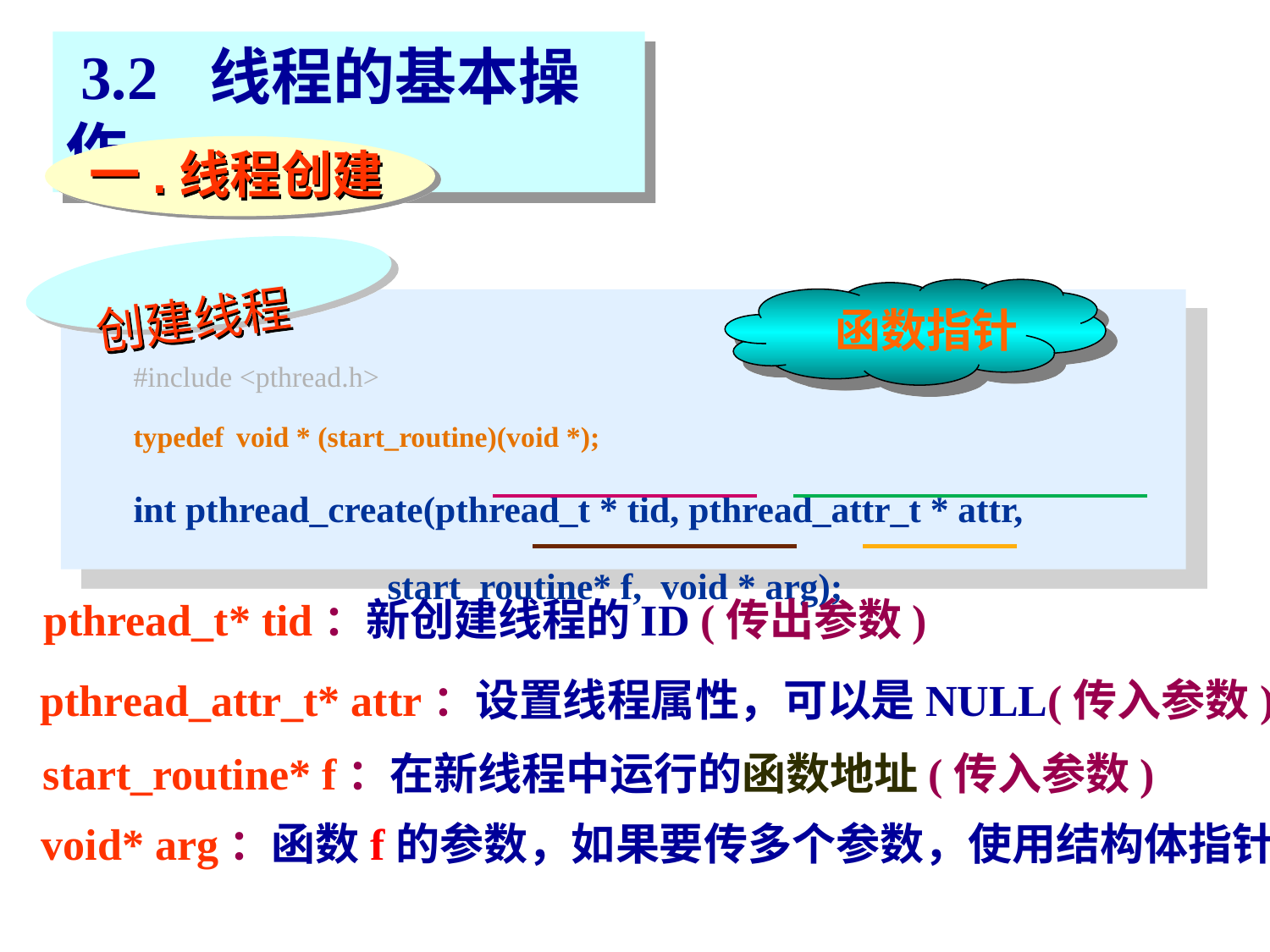

3.2 线程的基本操作

一.线程创建
创建线程

#include <pthread.h>
typedef void * (start_routine)(void *);
int pthread_create(pthread_t * tid, pthread_attr_t * attr, 			start_routine* f,  void * arg);

函数指针
pthread_attr_t* attr：设置线程属性，可以是NULL(传入参数)
pthread_t* tid：新创建线程的ID (传出参数)
void* arg：函数f的参数，如果要传多个参数，使用结构体指针
start_routine* f：在新线程中运行的函数地址(传入参数)